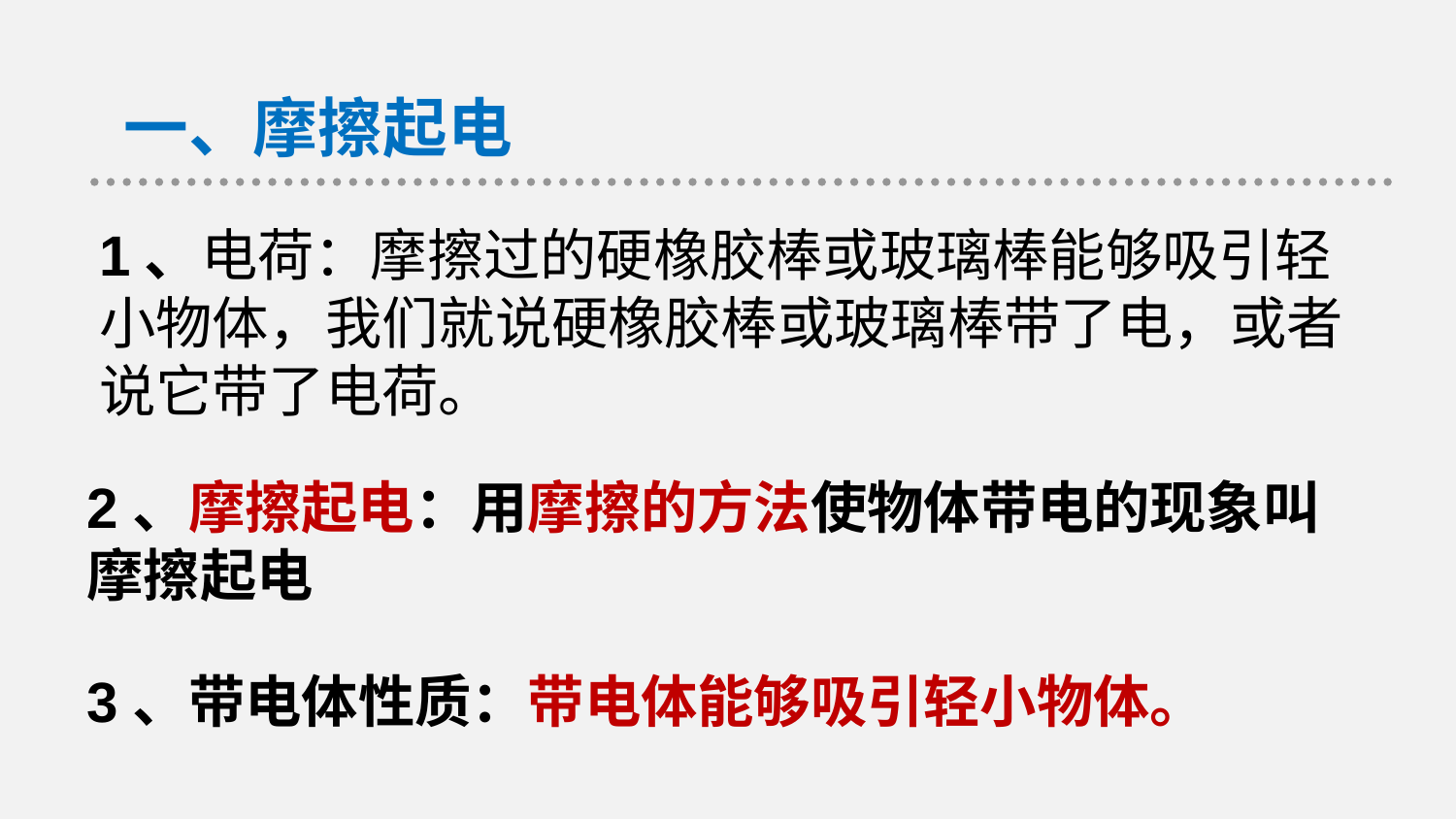

一、摩擦起电
1、电荷：摩擦过的硬橡胶棒或玻璃棒能够吸引轻小物体，我们就说硬橡胶棒或玻璃棒带了电，或者说它带了电荷。
2、摩擦起电：用摩擦的方法使物体带电的现象叫摩擦起电
3、带电体性质：带电体能够吸引轻小物体。